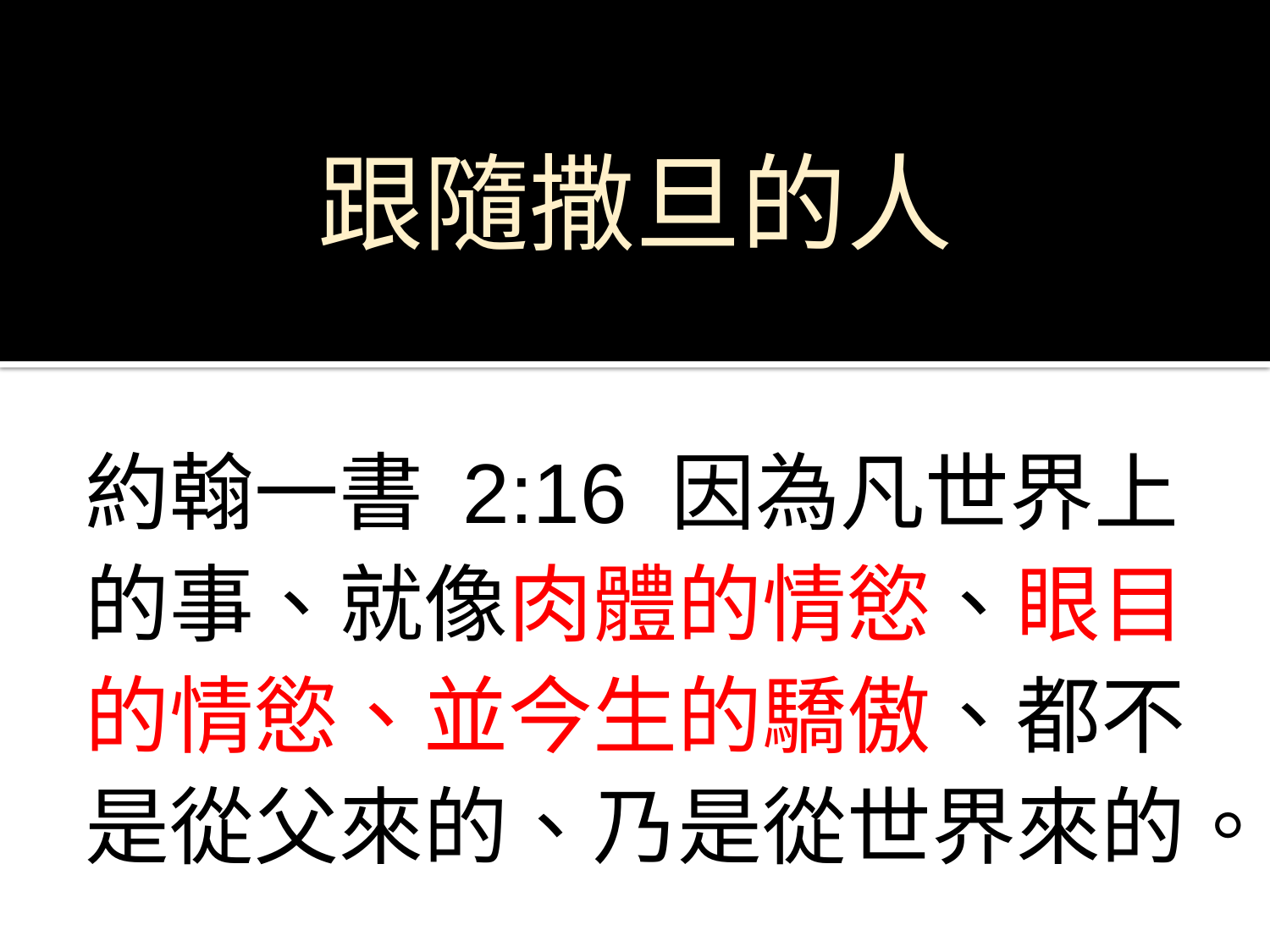

# 跟隨撒旦的人
約翰一書 2:16 因為凡世界上的事、就像肉體的情慾、眼目的情慾、並今生的驕傲、都不是從父來的、乃是從世界來的。